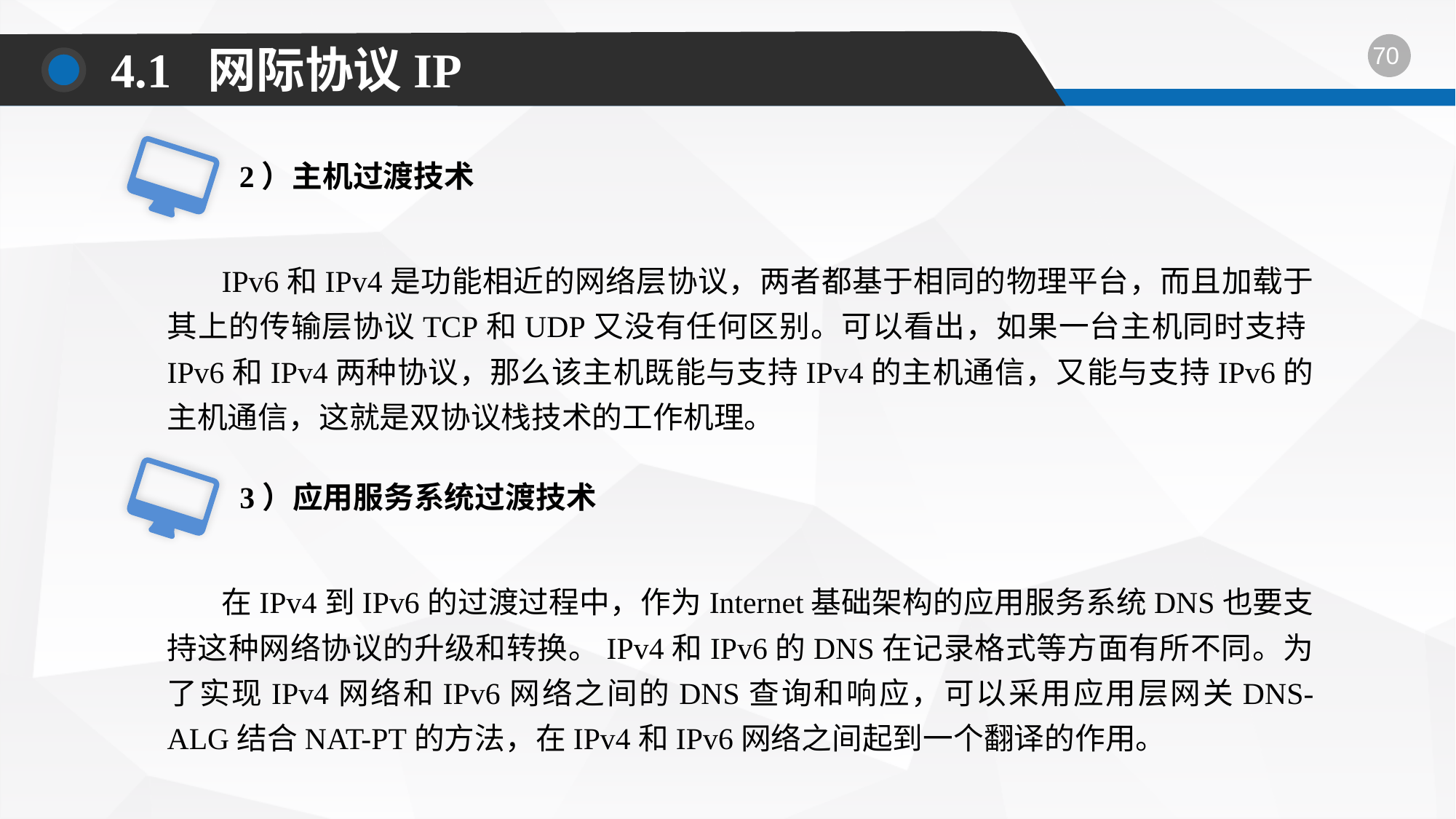

4.1  网际协议IP

2）主机过渡技术
IPv6和IPv4是功能相近的网络层协议，两者都基于相同的物理平台，而且加载于其上的传输层协议TCP和UDP又没有任何区别。可以看出，如果一台主机同时支持IPv6和IPv4两种协议，那么该主机既能与支持IPv4的主机通信，又能与支持IPv6的主机通信，这就是双协议栈技术的工作机理。

3）应用服务系统过渡技术
在IPv4到IPv6的过渡过程中，作为Internet基础架构的应用服务系统DNS也要支持这种网络协议的升级和转换。IPv4和IPv6的DNS在记录格式等方面有所不同。为了实现IPv4网络和IPv6网络之间的DNS查询和响应，可以采用应用层网关DNS-ALG结合NAT-PT的方法，在IPv4和IPv6网络之间起到一个翻译的作用。